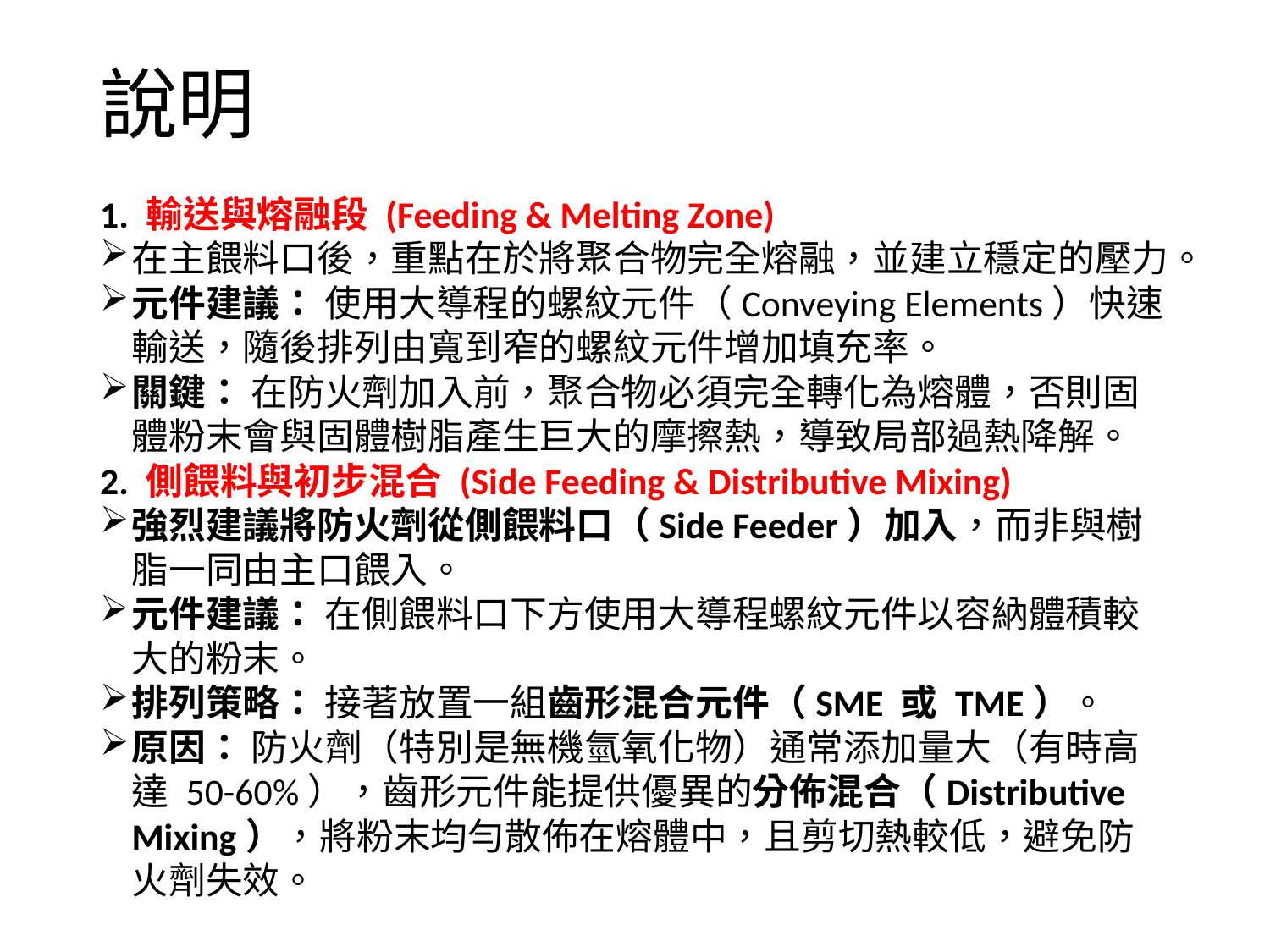

# 說明
1. 輸送與熔融段 (Feeding & Melting Zone)
在主餵料口後，重點在於將聚合物完全熔融，並建立穩定的壓力。
元件建議： 使用大導程的螺紋元件（Conveying Elements）快速輸送，隨後排列由寬到窄的螺紋元件增加填充率。
關鍵： 在防火劑加入前，聚合物必須完全轉化為熔體，否則固體粉末會與固體樹脂產生巨大的摩擦熱，導致局部過熱降解。
2. 側餵料與初步混合 (Side Feeding & Distributive Mixing)
強烈建議將防火劑從側餵料口（Side Feeder）加入，而非與樹脂一同由主口餵入。
元件建議： 在側餵料口下方使用大導程螺紋元件以容納體積較大的粉末。
排列策略： 接著放置一組齒形混合元件（SME 或 TME）。
原因： 防火劑（特別是無機氫氧化物）通常添加量大（有時高達 50-60%），齒形元件能提供優異的分佈混合（Distributive Mixing），將粉末均勻散佈在熔體中，且剪切熱較低，避免防火劑失效。